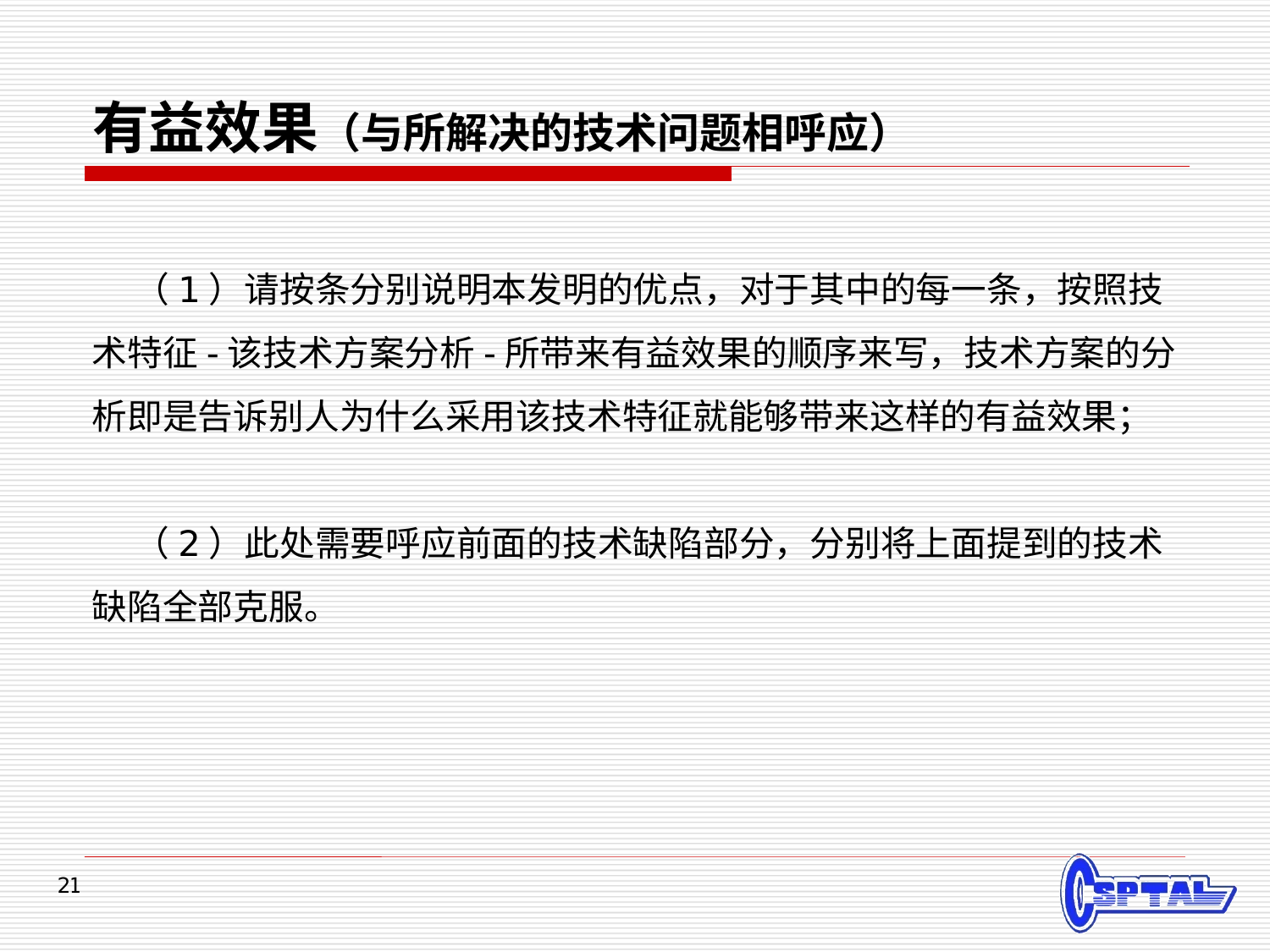

# 有益效果（与所解决的技术问题相呼应）
（1）请按条分别说明本发明的优点，对于其中的每一条，按照技术特征-该技术方案分析-所带来有益效果的顺序来写，技术方案的分析即是告诉别人为什么采用该技术特征就能够带来这样的有益效果；

（2）此处需要呼应前面的技术缺陷部分，分别将上面提到的技术缺陷全部克服。
21